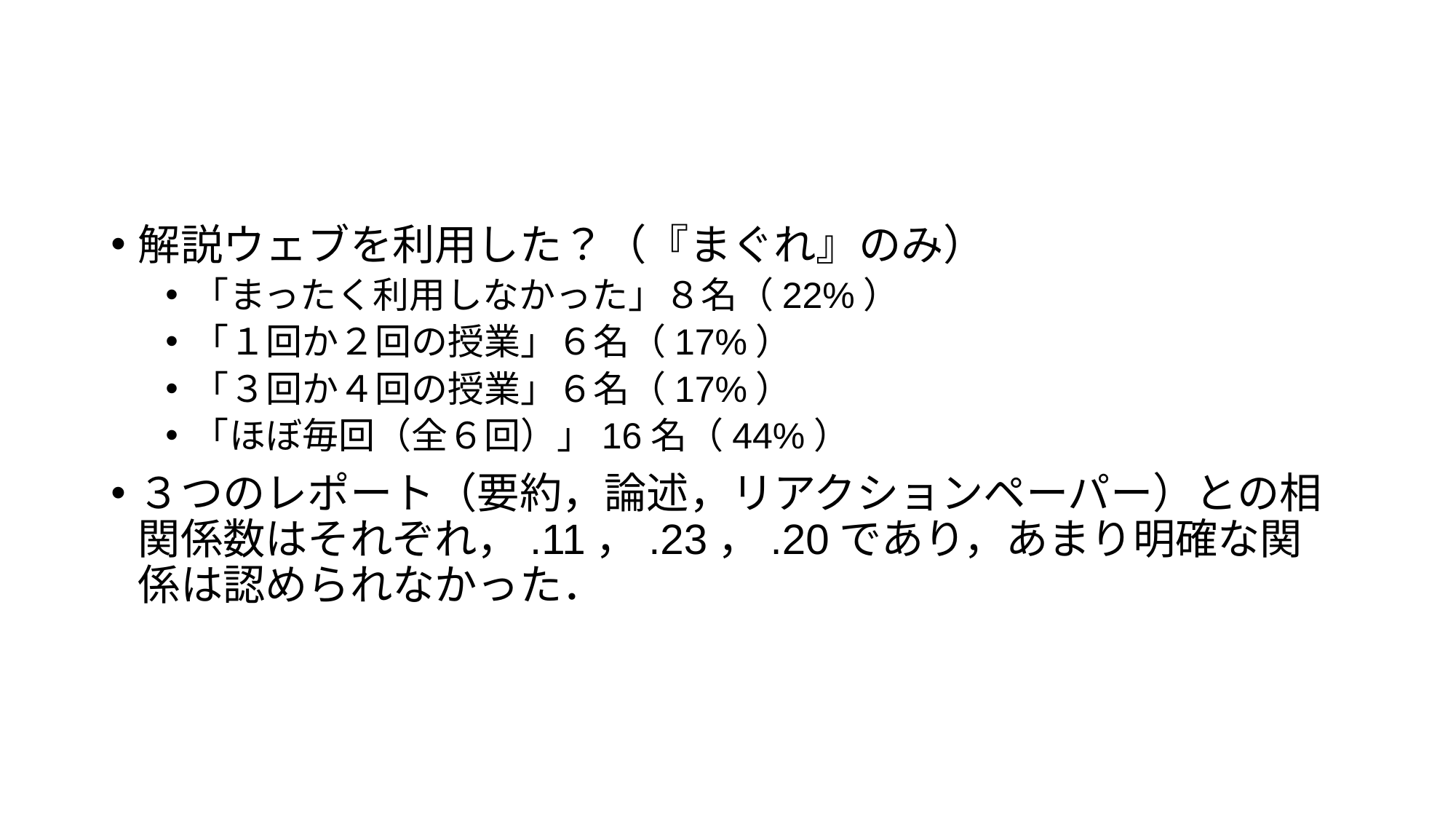

#
解説ウェブを利用した？（『まぐれ』のみ）
「まったく利用しなかった」８名（22%）
「１回か２回の授業」６名（17%）
「３回か４回の授業」６名（17%）
「ほぼ毎回（全６回）」16名（44%）
３つのレポート（要約，論述，リアクションペーパー）との相関係数はそれぞれ，.11，.23，.20であり，あまり明確な関係は認められなかった．